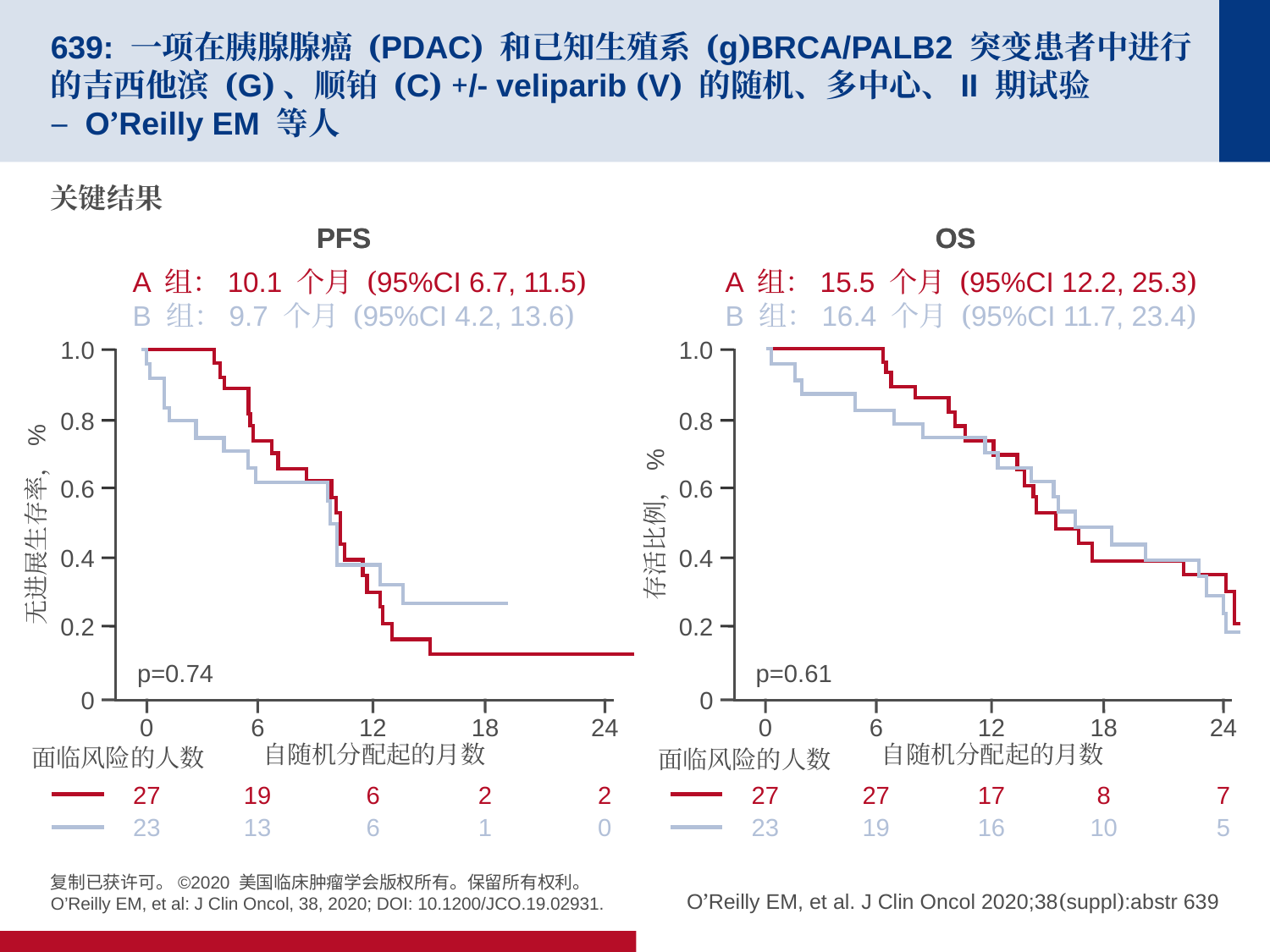

# 639: 一项在胰腺腺癌 (PDAC) 和已知生殖系 (g)BRCA/PALB2 突变患者中进行的吉西他滨 (G)、顺铂 (C) +/- veliparib (V) 的随机、多中心、II 期试验 – O’Reilly EM 等人
关键结果
PFS
PFS
OS
OS
A 组：10.1 个月 (95%CI 6.7, 11.5)
B 组：9.7 个月 (95%CI 4.2, 13.6)
A 组：15.5 个月 (95%CI 12.2, 25.3)
B 组：16.4 个月 (95%CI 11.7, 23.4)
1.0
1.0

0.8
0.8

0.6
0.6

存活比例，%
无进展生存率，%
0.4
0.4

0.2
0.2

p=0.74
p=0.61
0
0

0
6
12
18
24
0
6
12
18
24
自随机分配起的月数
自随机分配起的月数
面临风险的人数
面临风险的人数
27
19
6
2
2
27
27
17
8
7
23
13
6
1
0
23
19
16
10
5
复制已获许可。©2020 美国临床肿瘤学会版权所有。保留所有权利。
O’Reilly EM, et al: J Clin Oncol, 38, 2020; DOI: 10.1200/JCO.19.02931.
O’Reilly EM, et al. J Clin Oncol 2020;38(suppl):abstr 639